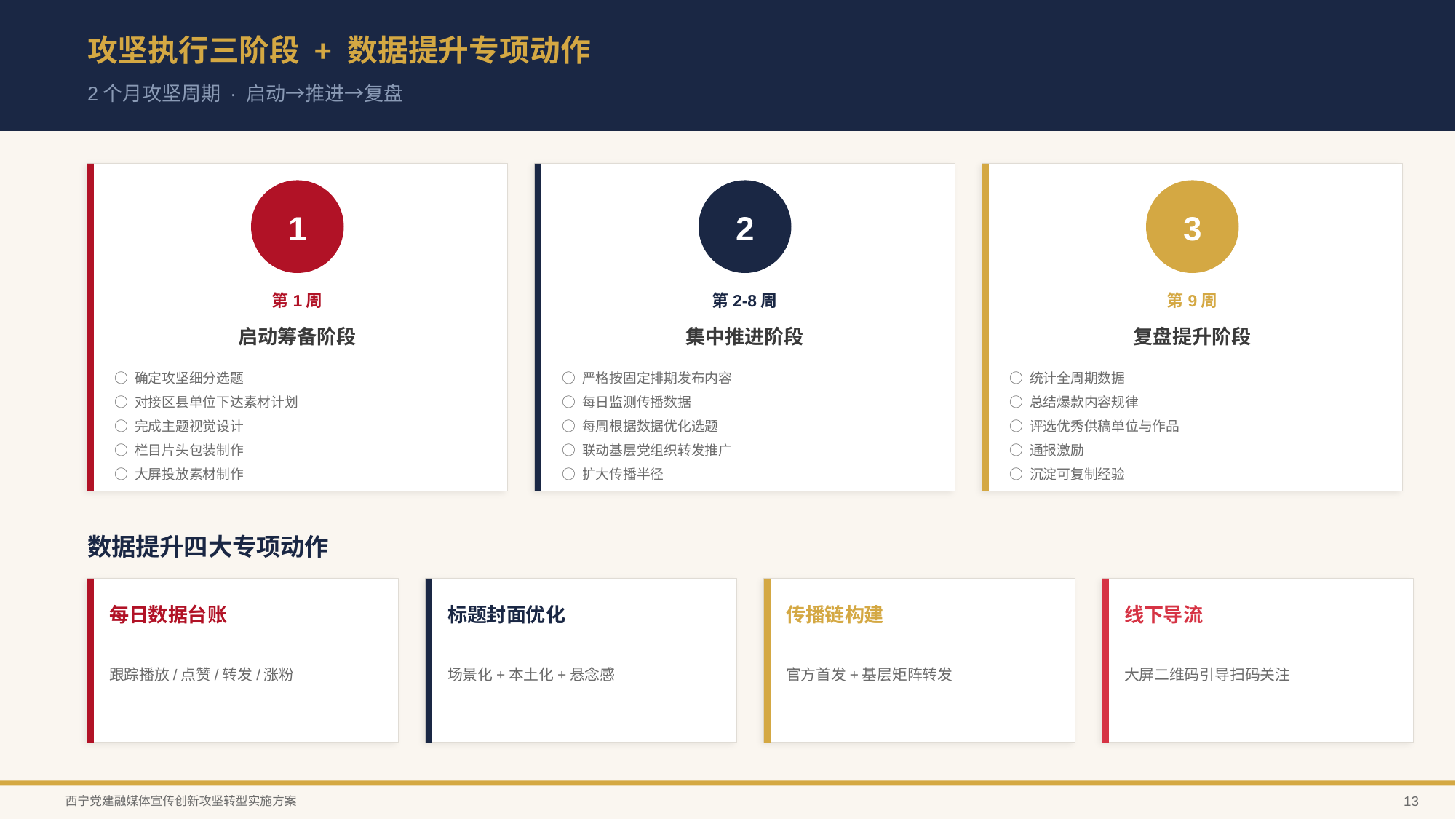

攻坚执行三阶段 + 数据提升专项动作
2个月攻坚周期 · 启动→推进→复盘

1
2
3
第1周
第2-8周
第9周
启动筹备阶段
集中推进阶段
复盘提升阶段
○ 确定攻坚细分选题
○ 严格按固定排期发布内容
○ 统计全周期数据
○ 对接区县单位下达素材计划
○ 每日监测传播数据
○ 总结爆款内容规律
○ 完成主题视觉设计
○ 每周根据数据优化选题
○ 评选优秀供稿单位与作品
○ 栏目片头包装制作
○ 联动基层党组织转发推广
○ 通报激励
○ 大屏投放素材制作
○ 扩大传播半径
○ 沉淀可复制经验
数据提升四大专项动作

每日数据台账
标题封面优化
传播链构建
线下导流
跟踪播放/点赞/转发/涨粉
场景化+本土化+悬念感
官方首发+基层矩阵转发
大屏二维码引导扫码关注

西宁党建融媒体宣传创新攻坚转型实施方案
13